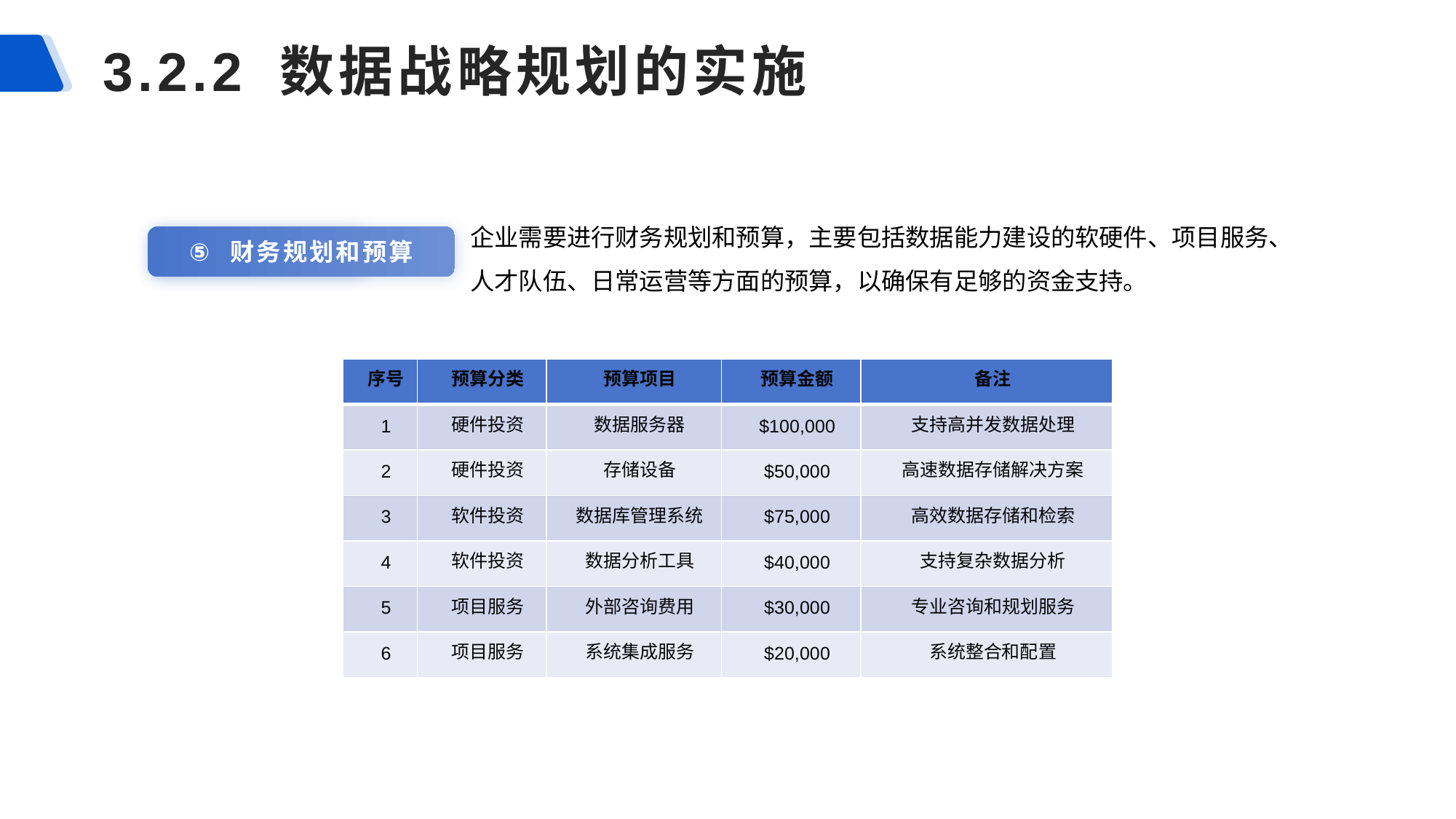

3.2.2 数据战略规划的实施
企业需要进行财务规划和预算，主要包括数据能力建设的软硬件、项目服务、人才队伍、日常运营等方面的预算，以确保有足够的资金支持。
添加标题
财务规划和预算
| 序号 | 预算分类 | 预算项目 | 预算金额 | 备注 |
| --- | --- | --- | --- | --- |
| 1 | 硬件投资 | 数据服务器 | $100,000 | 支持高并发数据处理 |
| 2 | 硬件投资 | 存储设备 | $50,000 | 高速数据存储解决方案 |
| 3 | 软件投资 | 数据库管理系统 | $75,000 | 高效数据存储和检索 |
| 4 | 软件投资 | 数据分析工具 | $40,000 | 支持复杂数据分析 |
| 5 | 项目服务 | 外部咨询费用 | $30,000 | 专业咨询和规划服务 |
| 6 | 项目服务 | 系统集成服务 | $20,000 | 系统整合和配置 |